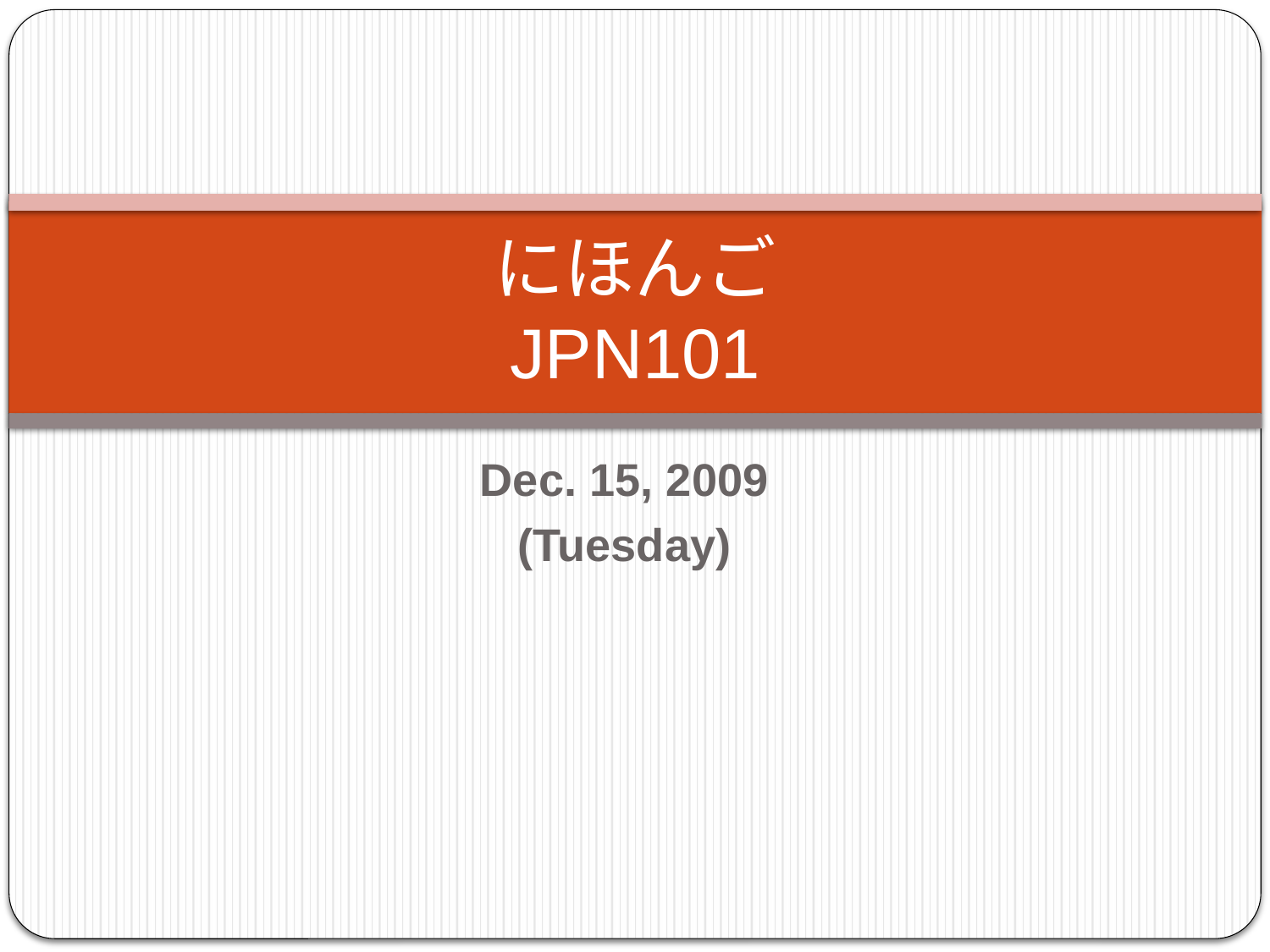

# にほんご JPN101
Dec. 15, 2009
(Tuesday)